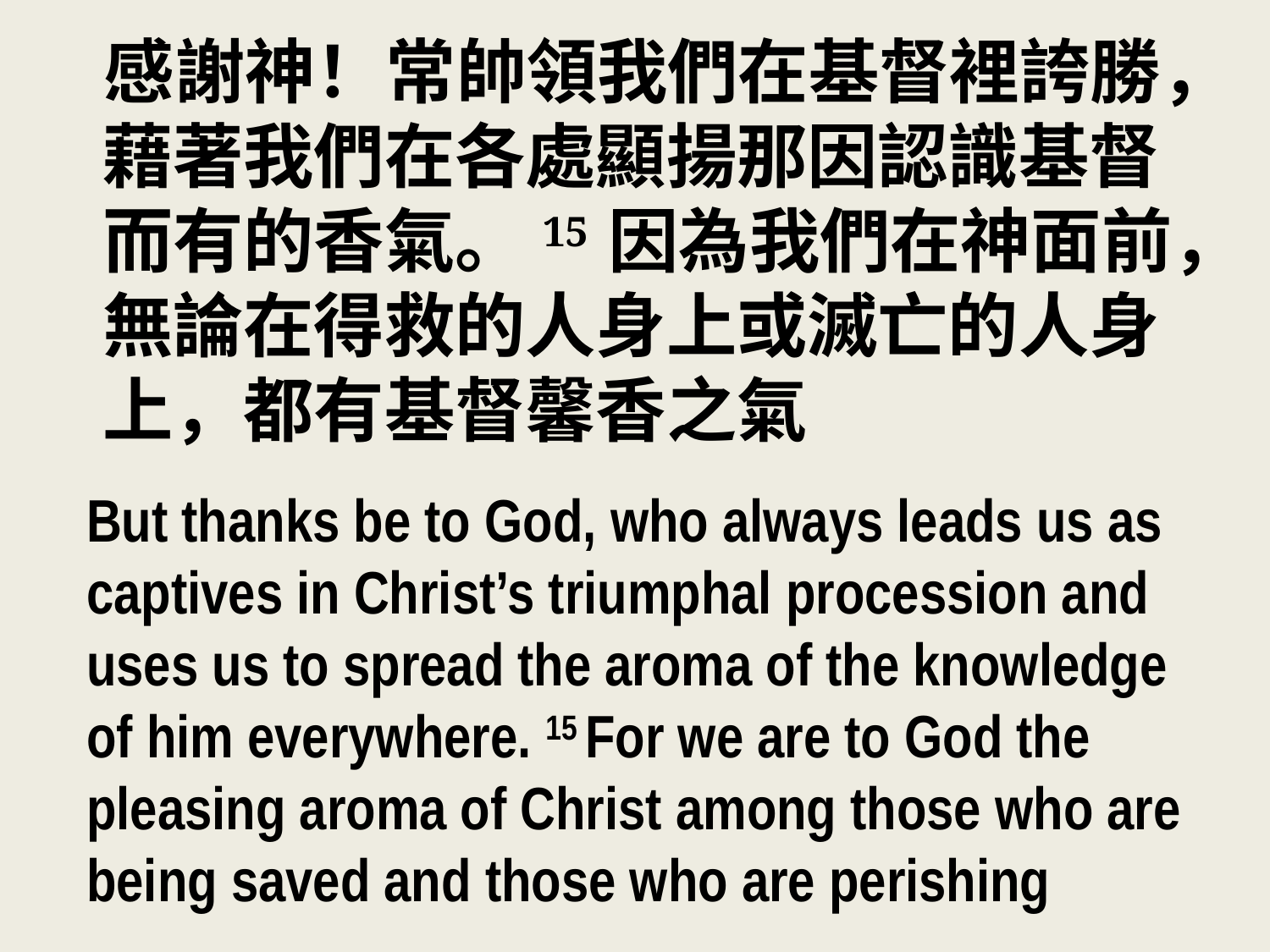

感謝神！常帥領我們在基督裡誇勝，藉著我們在各處顯揚那因認識基督而有的香氣。15 因為我們在神面前，無論在得救的人身上或滅亡的人身上，都有基督馨香之氣
But thanks be to God, who always leads us as captives in Christ’s triumphal procession and uses us to spread the aroma of the knowledge of him everywhere. 15 For we are to God the pleasing aroma of Christ among those who are being saved and those who are perishing